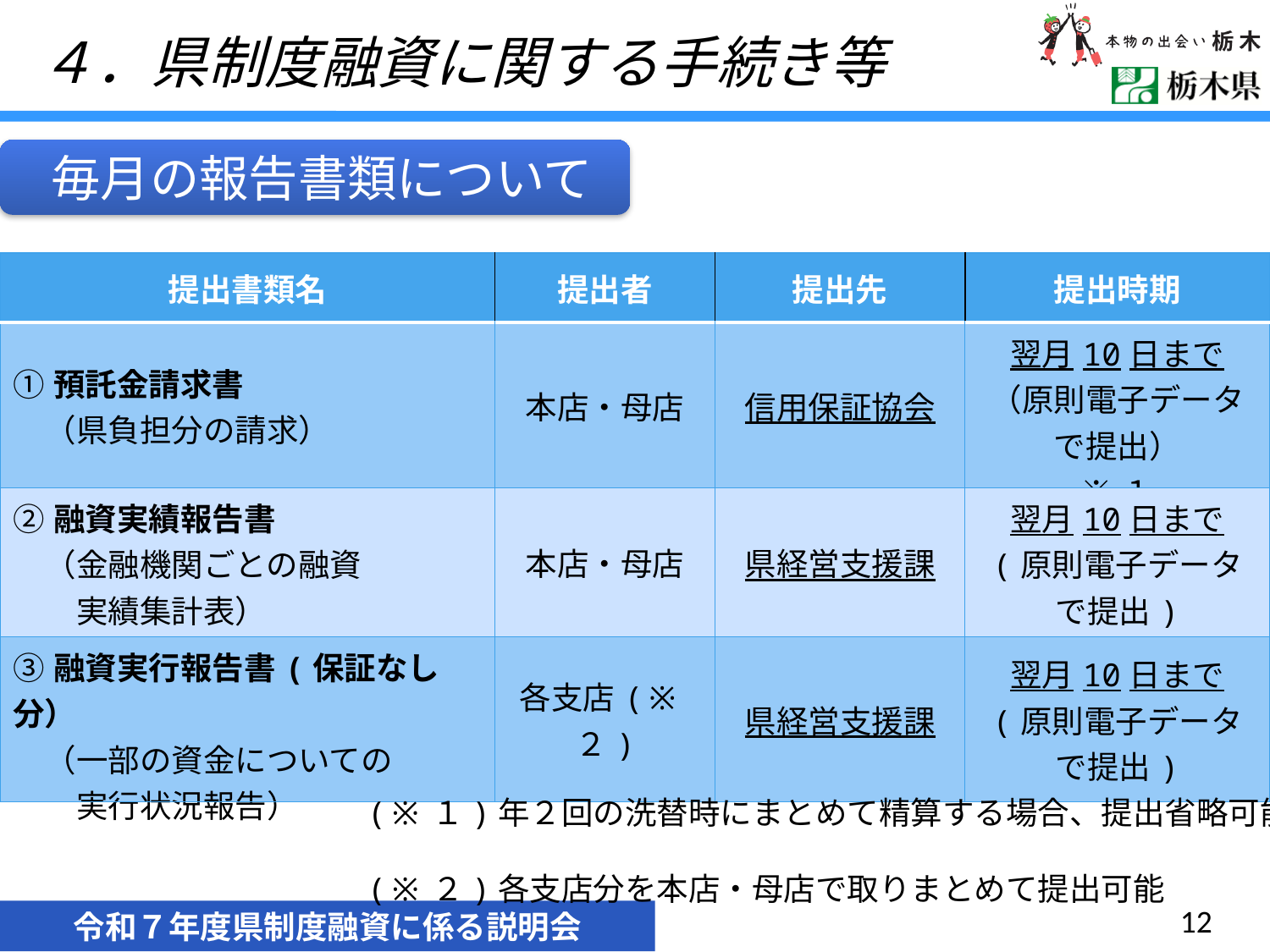

４．県制度融資に関する手続き等
　毎月の報告書類について
| 提出書類名 | 提出者 | 提出先 | 提出時期 |
| --- | --- | --- | --- |
| ①預託金請求書 　（県負担分の請求） | 本店・母店 | 信用保証協会 | 翌月10日まで （原則電子データで提出） ※１ |
| ②融資実績報告書 　（金融機関ごとの融資 　　実績集計表） | 本店・母店 | 県経営支援課 | 翌月10日まで (原則電子データ で提出) |
| ③融資実行報告書(保証なし分） 　（一部の資金についての 　　実行状況報告） | 各支店(※２) | 県経営支援課 | 翌月10日まで (原則電子データ で提出) |
(※１)年２回の洗替時にまとめて精算する場合、提出省略可能
(※２)各支店分を本店・母店で取りまとめて提出可能
12